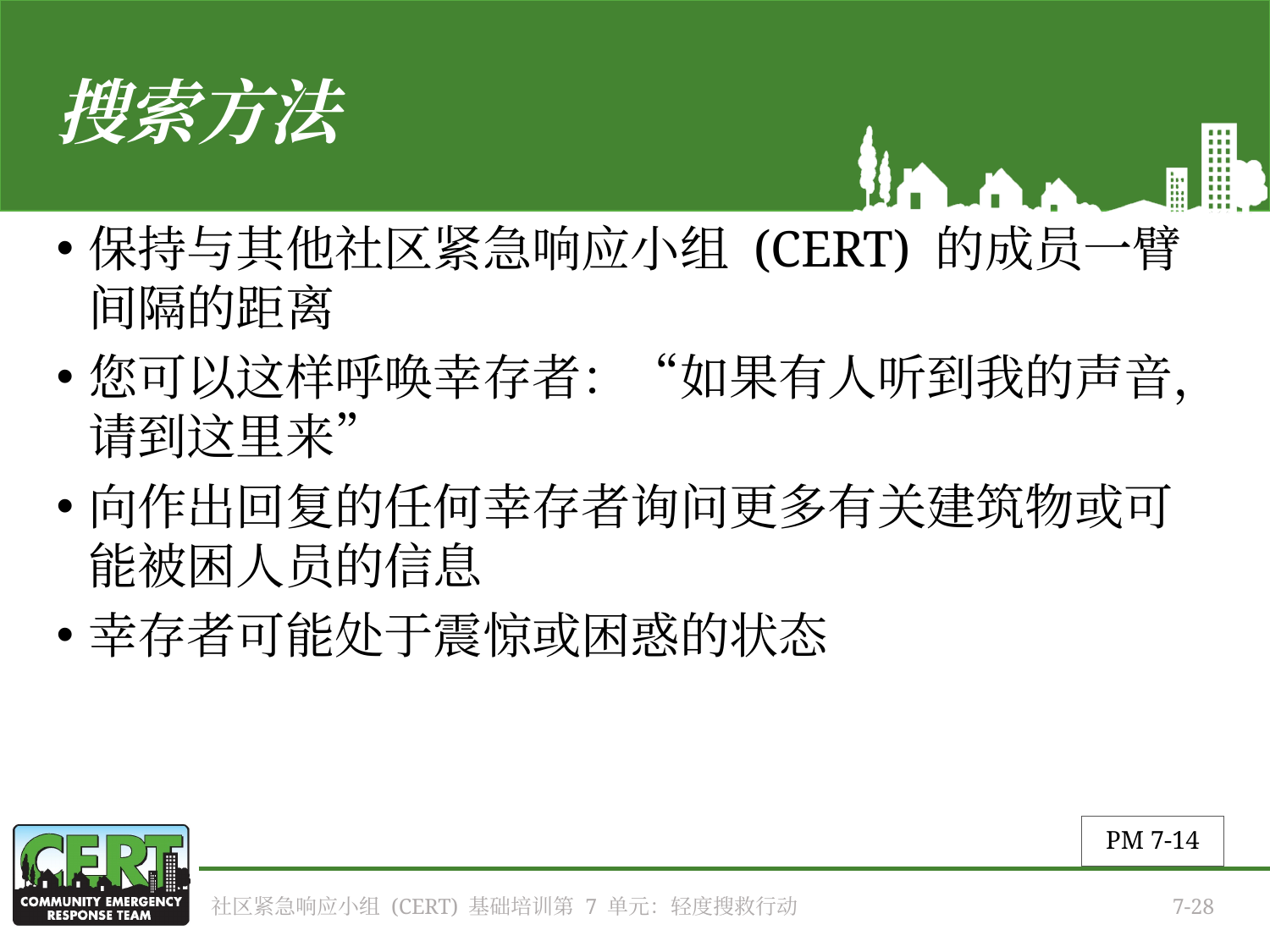

# 搜索方法
保持与其他社区紧急响应小组 (CERT) 的成员一臂间隔的距离
您可以这样呼唤幸存者：“如果有人听到我的声音，请到这里来”
向作出回复的任何幸存者询问更多有关建筑物或可能被困人员的信息
幸存者可能处于震惊或困惑的状态
PM 7-14
社区紧急响应小组 (CERT) 基础培训第 7 单元：轻度搜救行动
7-28